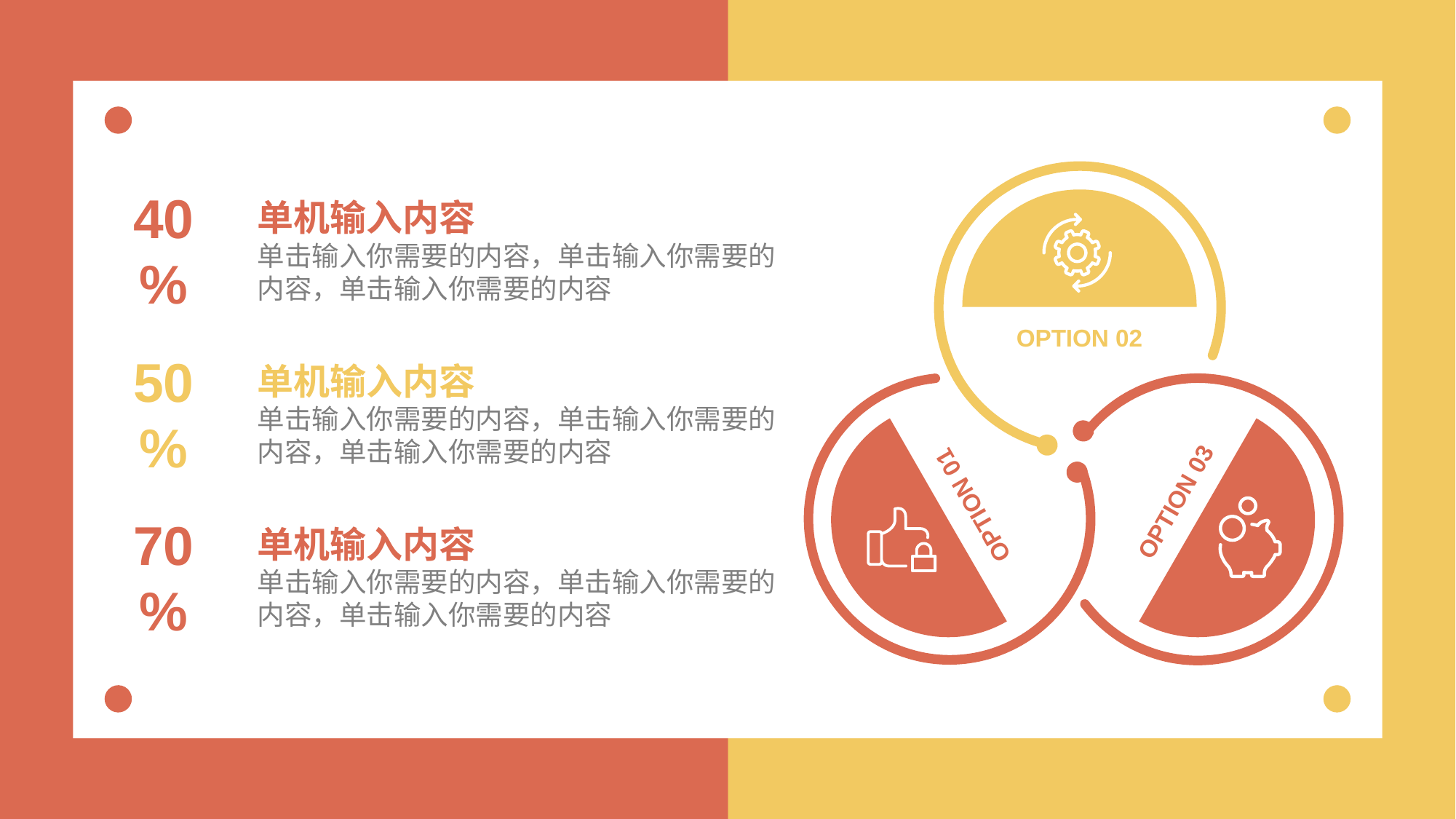

40%

单机输入内容
单击输入你需要的内容，单击输入你需要的内容，单击输入你需要的内容

OPTION 02
50%
单机输入内容
单击输入你需要的内容，单击输入你需要的内容，单击输入你需要的内容

OPTION 03
OPTION 01

70%
单机输入内容
单击输入你需要的内容，单击输入你需要的内容，单击输入你需要的内容